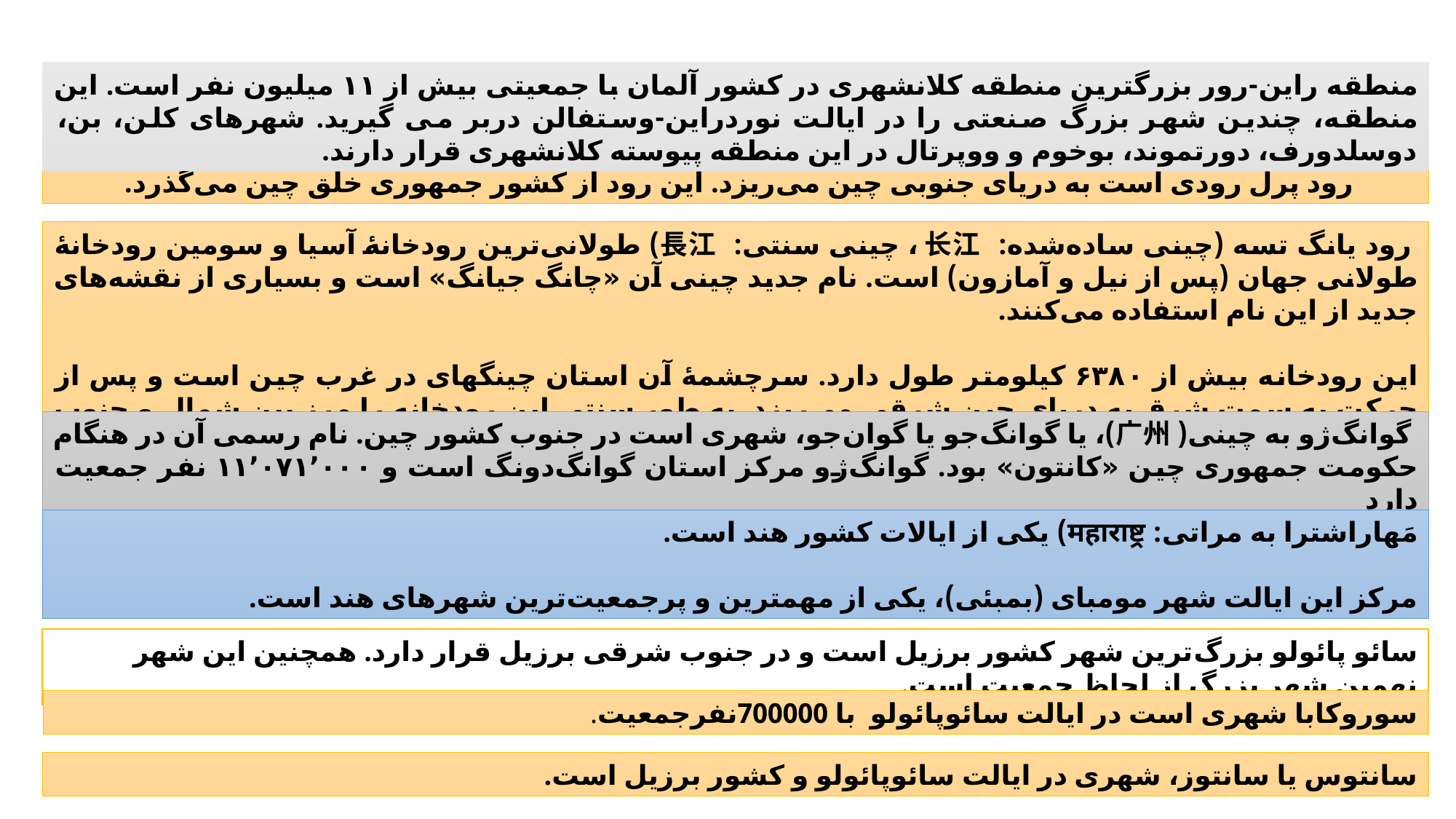

منطقه راین-رور بزرگترین منطقه کلانشهری در کشور آلمان با جمعیتی بیش از ۱۱ میلیون نفر است. این منطقه، چندین شهر بزرگ صنعتی را در ایالت نوردراین-وستفالن دربر می گیرید. شهرهای کلن، بن، دوسلدورف، دورتموند، بوخوم و ووپرتال در این منطقه پیوسته کلانشهری قرار دارند.
رود پرل رودی است به دریای جنوبی چین می‌ریزد. این رود از کشور جمهوری خلق چین می‌گذرد.
رود یانگ ‌تسه (چینی ساده‌شده: 长江، چینی سنتی: 長江) طولانی‌ترین رودخانهٔ آسیا و سومین رودخانهٔ طولانی جهان (پس از نیل و آمازون) است. نام جدید چینی آن «چانگ جیانگ» است و بسیاری از نقشه‌های جدید از این نام استفاده می‌کنند.

این رودخانه بیش از ۶۳۸۰ کیلومتر طول دارد. سرچشمهٔ آن استان چینگهای در غرب چین است و پس از حرکت به سمت شرق به دریای چین شرقی می‌ریزد. به طور سنتی این رودخانه را مرز بین شمال و جنوب چین دانسته‌اند گرچه رودخانهٔ هوآی نیز چنین جایگاهی دارد.
گوانگ‌ژو به چینی(广州)، یا گوانگ‌جو یا گوان‌جو، شهری است در جنوب کشور چین. نام رسمی آن در هنگام حکومت جمهوری چین «کانتون» بود. گوانگ‌ژو مرکز استان گوانگ‌دونگ است و ۱۱٬۰۷۱٬۰۰۰ نفر جمعیت دارد
مَهاراشترا به مراتی: महाराष्ट्र) یکی از ایالات کشور هند است.

مرکز این ایالت شهر مومبای (بمبئی)، یکی از مهمترین و پرجمعیت‌ترین شهرهای هند است.
سائو پائولو بزرگ‌ترین شهر کشور برزیل است و در جنوب شرقی برزیل قرار دارد. همچنین این شهر نهمین شهر بزرگ از لحاظ جمعیت است.
سوروکابا شهری است در ایالت سائوپائولو  با 700000نفرجمعیت.
سانتوس یا سانتوز، شهری در ایالت سائوپائولو و کشور برزیل است.